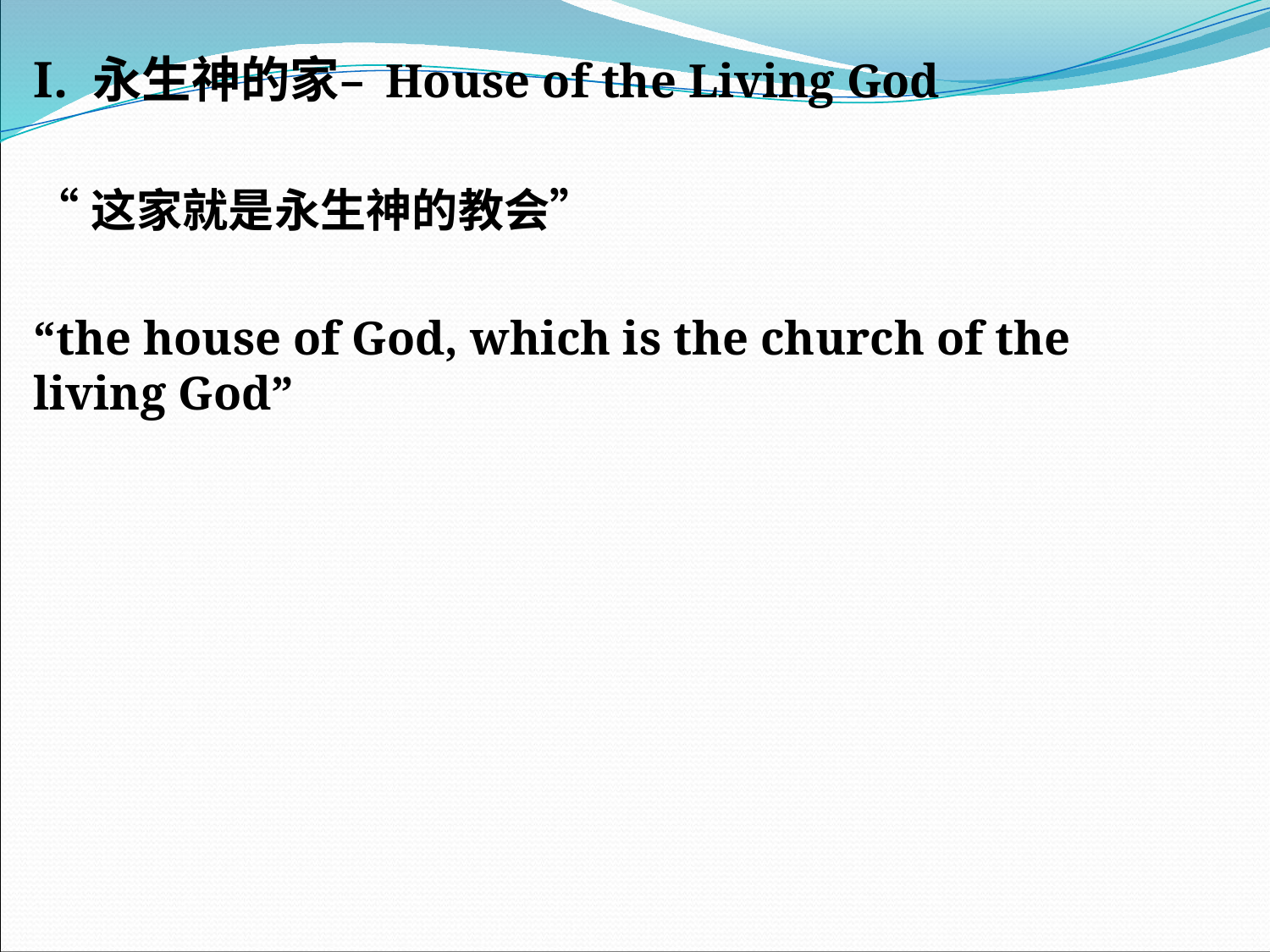

I. 永生神的家– House of the Living God

“这家就是永生神的教会”

“the house of God, which is the church of the living God”
#